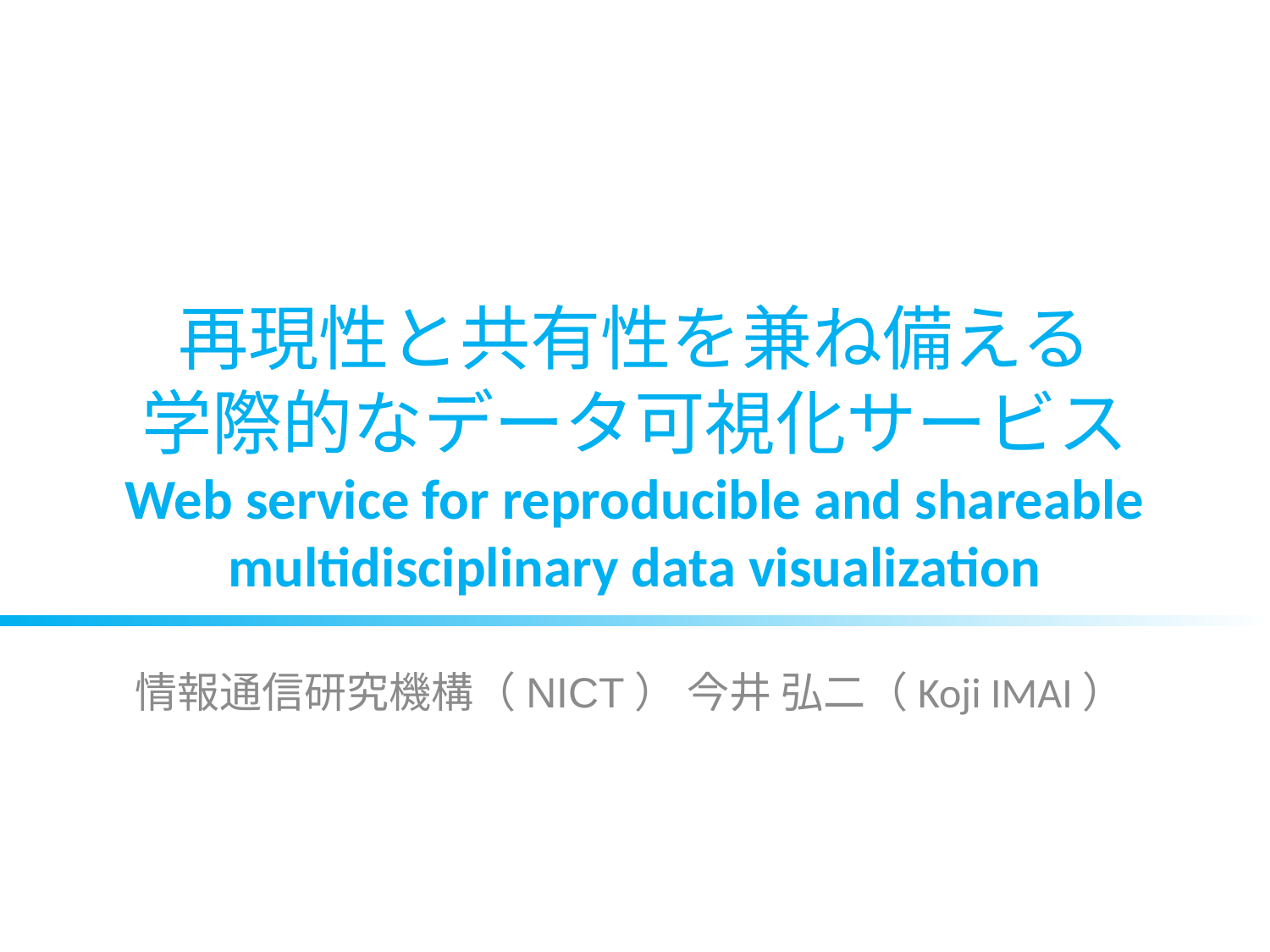

# 再現性と共有性を兼ね備える 学際的なデータ可視化サービス Web service for reproducible and shareable multidisciplinary data visualization

情報通信研究機構（NICT） 今井 弘二（Koji IMAI）